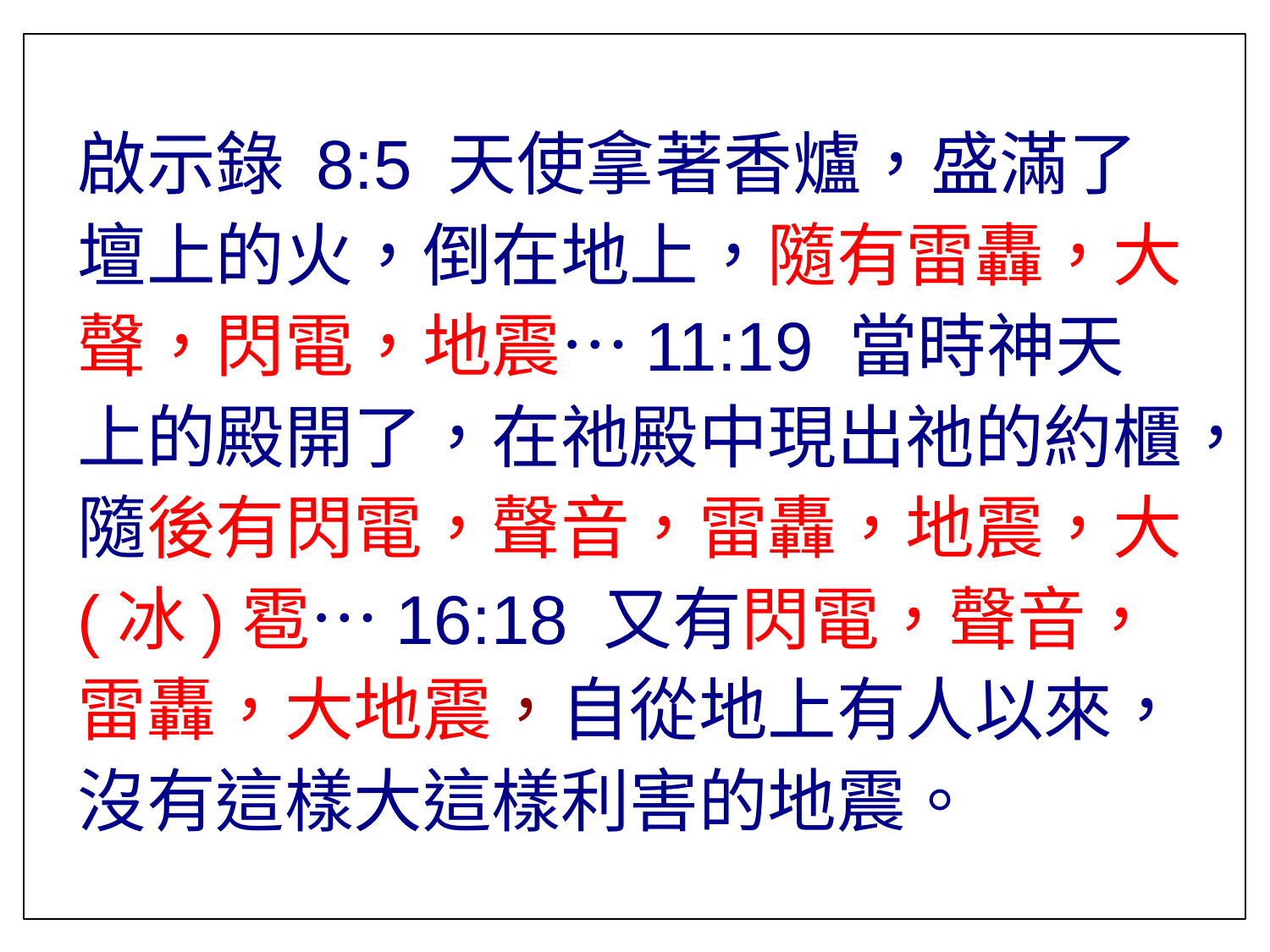

啟示錄 8:5 天使拿著香爐，盛滿了壇上的火，倒在地上，隨有雷轟，大聲，閃電，地震…11:19 當時神天上的殿開了，在祂殿中現出祂的約櫃，隨後有閃電，聲音，雷轟，地震，大(冰)雹…16:18 又有閃電，聲音，雷轟，大地震，自從地上有人以來，沒有這樣大這樣利害的地震。